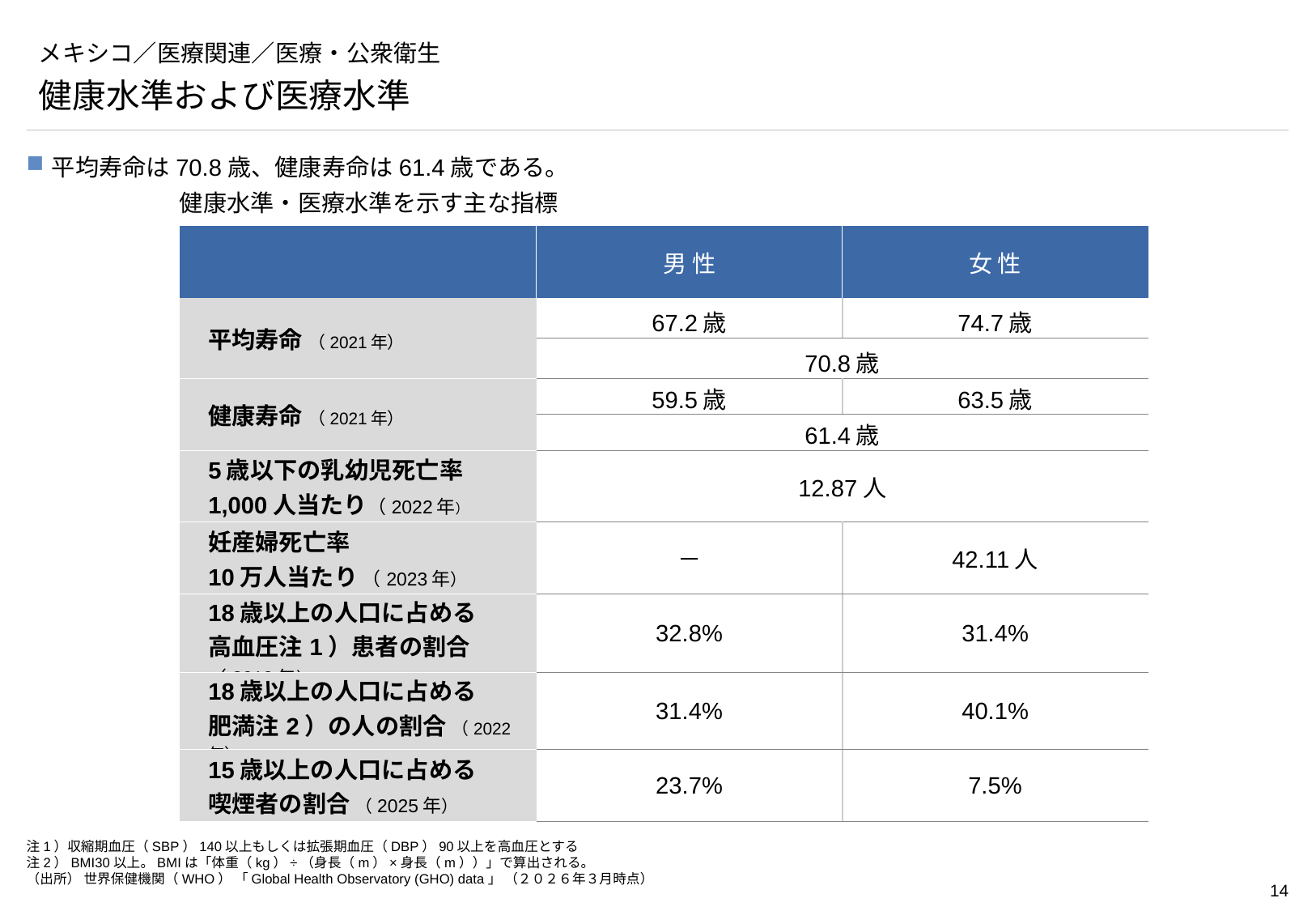

# メキシコ／医療関連／医療・公衆衛生
健康水準および医療水準
平均寿命は70.8歳、健康寿命は61.4歳である。
健康水準・医療水準を示す主な指標
|  | 男 性 | 女 性 |
| --- | --- | --- |
| 平均寿命 （2021年） | 67.2歳 | 74.7歳 |
|  | 70.8歳 |  |
| 健康寿命 （2021年） | 59.5歳 | 63.5歳 |
|  | 61.4歳 |  |
| 5歳以下の乳幼児死亡率 1,000人当たり（2022年） | 12.87人 |  |
| 妊産婦死亡率 10万人当たり （2023年） | － | 42.11人 |
| 18歳以上の人口に占める 高血圧注1）患者の割合 （2019年） | 32.8% | 31.4% |
| 18歳以上の人口に占める 肥満注2）の人の割合 （2022年） | 31.4% | 40.1% |
| 15歳以上の人口に占める 喫煙者の割合 （2025年） | 23.7% | 7.5% |
注1）収縮期血圧（SBP）140以上もしくは拡張期血圧（DBP）90以上を高血圧とする
注2）BMI30以上。BMIは「体重（kg）÷（身長（m）×身長（m））」で算出される。
（出所） 世界保健機関（WHO） 「Global Health Observatory (GHO) data」 （２０２６年３月時点）